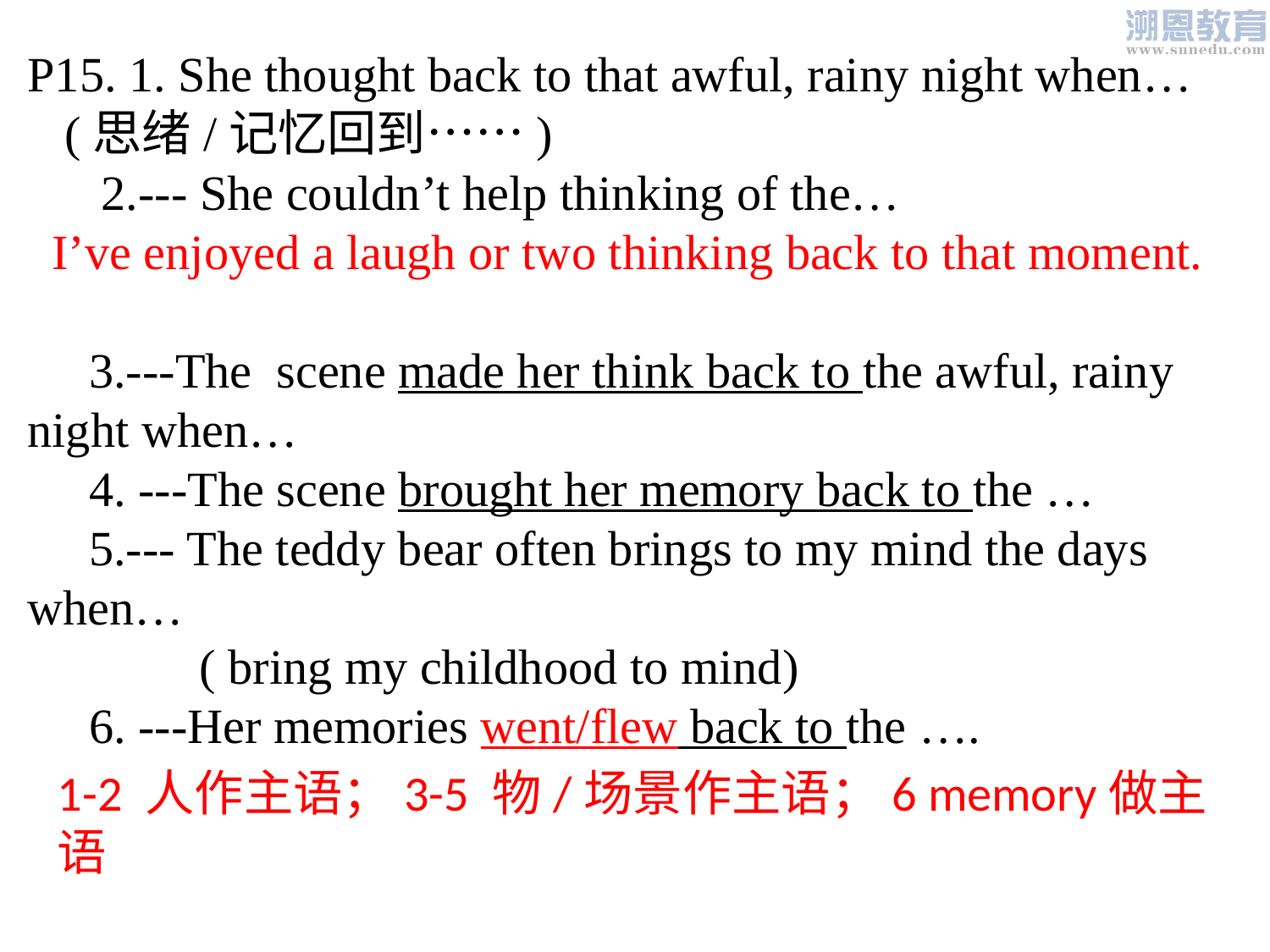

P15. 1. She thought back to that awful, rainy night when…
   (思绪/记忆回到……)
      2.--- She couldn’t help thinking of the…
  I’ve enjoyed a laugh or two thinking back to that moment.
     3.---The  scene made her think back to the awful, rainy night when…
     4. ---The scene brought her memory back to the …
     5.--- The teddy bear often brings to my mind the days when…
              ( bring my childhood to mind)
     6. ---Her memories went/flew back to the ….

1-2 人作主语；3-5 物/场景作主语；6 memory做主语